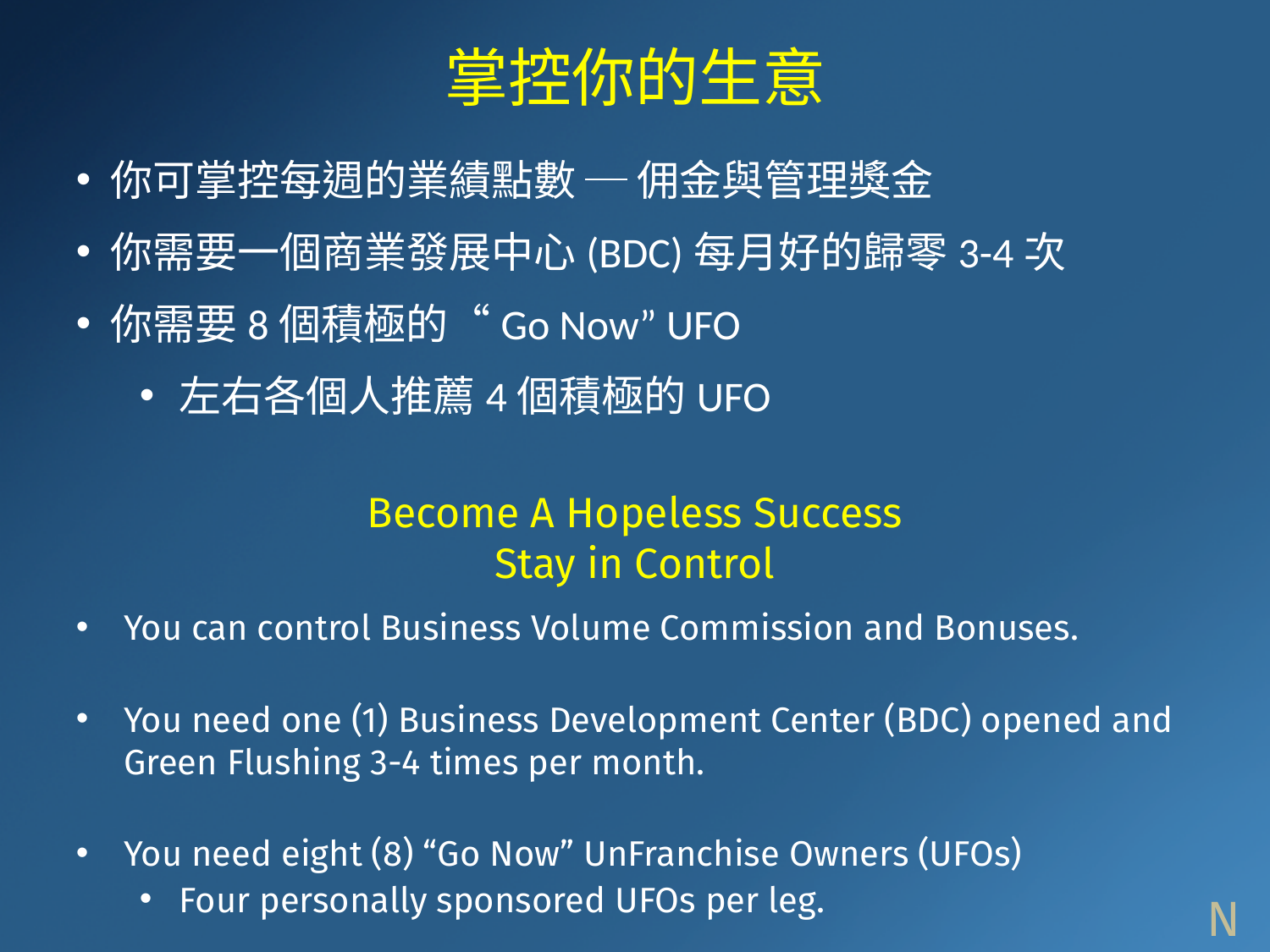

掌控你的生意
 你可掌控每週的業績點數 ─ 佣金與管理獎金
 你需要一個商業發展中心(BDC)每月好的歸零3-4次
 你需要8個積極的“Go Now” UFO
左右各個人推薦4個積極的UFO
Become A Hopeless Success
Stay in Control
You can control Business Volume Commission and Bonuses.

You need one (1) Business Development Center (BDC) opened and Green Flushing 3-4 times per month.

You need eight (8) “Go Now” UnFranchise Owners (UFOs)
Four personally sponsored UFOs per leg.
N